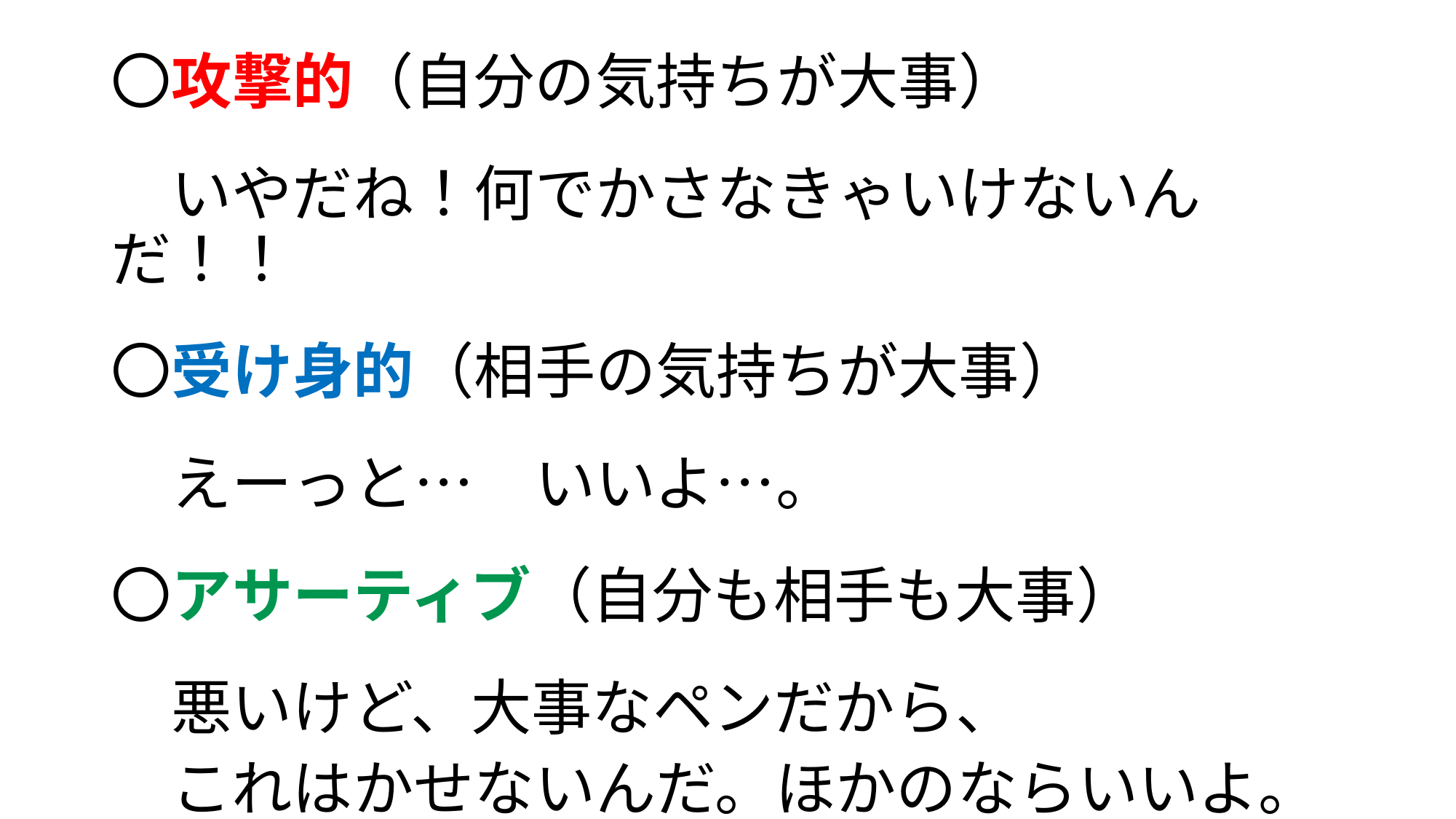

〇攻撃的（自分の気持ちが大事）

　いやだね！何でかさなきゃいけないんだ！！

〇受け身的（相手の気持ちが大事）

　えーっと…　いいよ…。

〇アサーティブ（自分も相手も大事）

　悪いけど、大事なペンだから、
　これはかせないんだ。ほかのならいいよ。